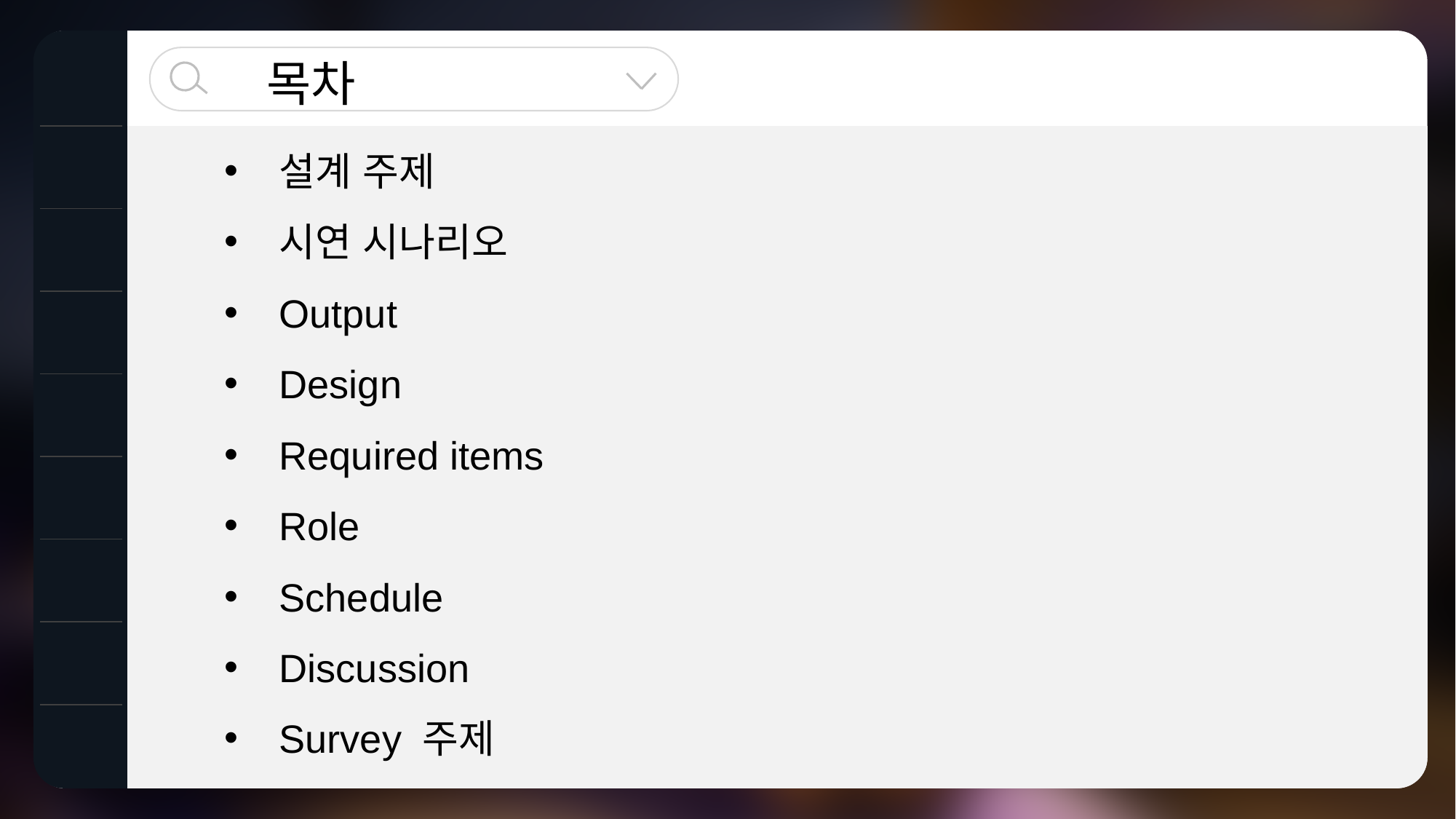

목차
설계 주제
시연 시나리오
Output
Design
Required items
Role
Schedule
Discussion
Survey 주제